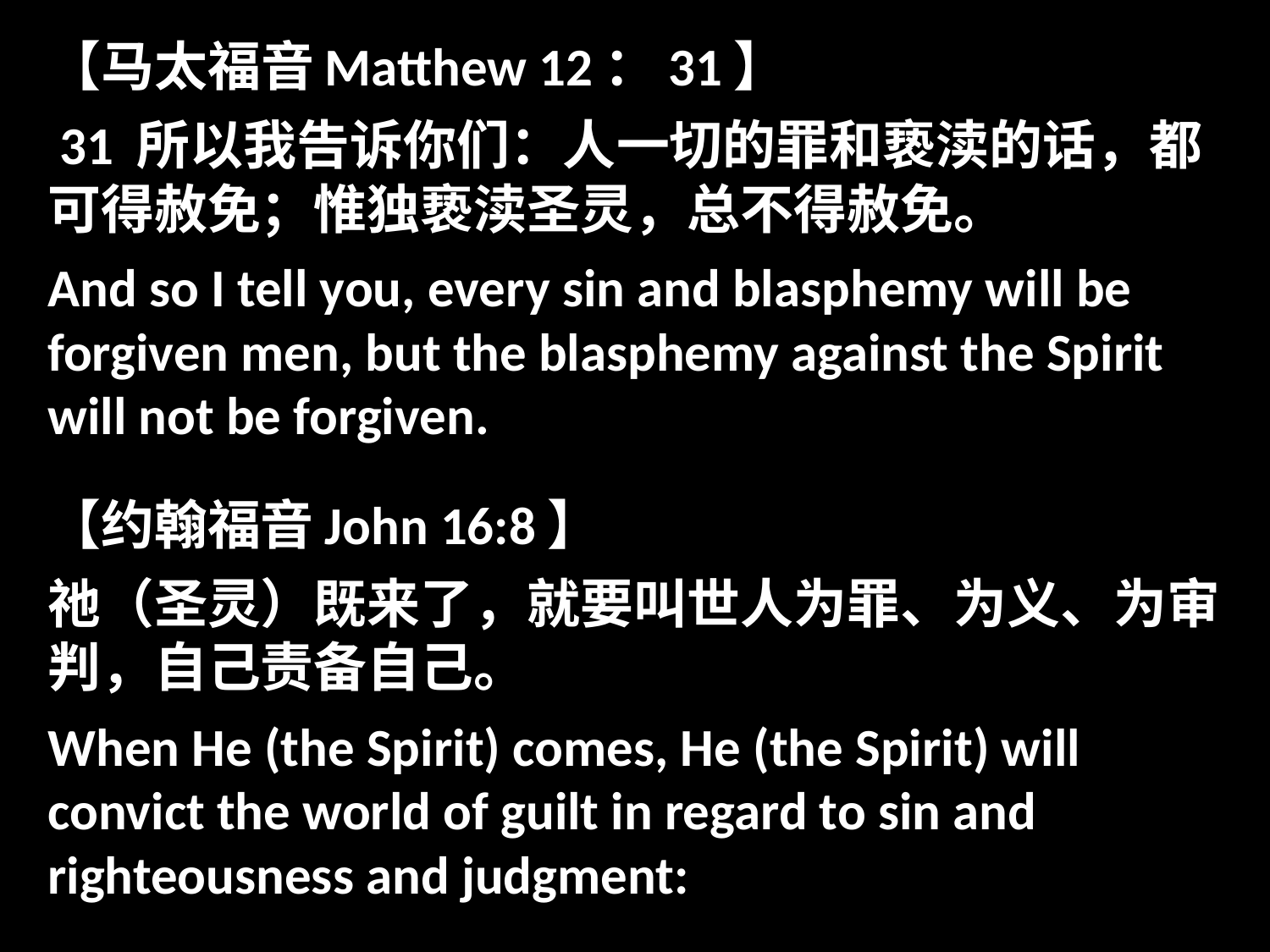

【马太福音Matthew 12：31】
 31 所以我告诉你们：人一切的罪和亵渎的话，都可得赦免；惟独亵渎圣灵，总不得赦免。
And so I tell you, every sin and blasphemy will be forgiven men, but the blasphemy against the Spirit will not be forgiven.

【约翰福音John 16:8】
祂（圣灵）既来了，就要叫世人为罪、为义、为审判，自己责备自己。
When He (the Spirit) comes, He (the Spirit) will convict the world of guilt in regard to sin and righteousness and judgment: